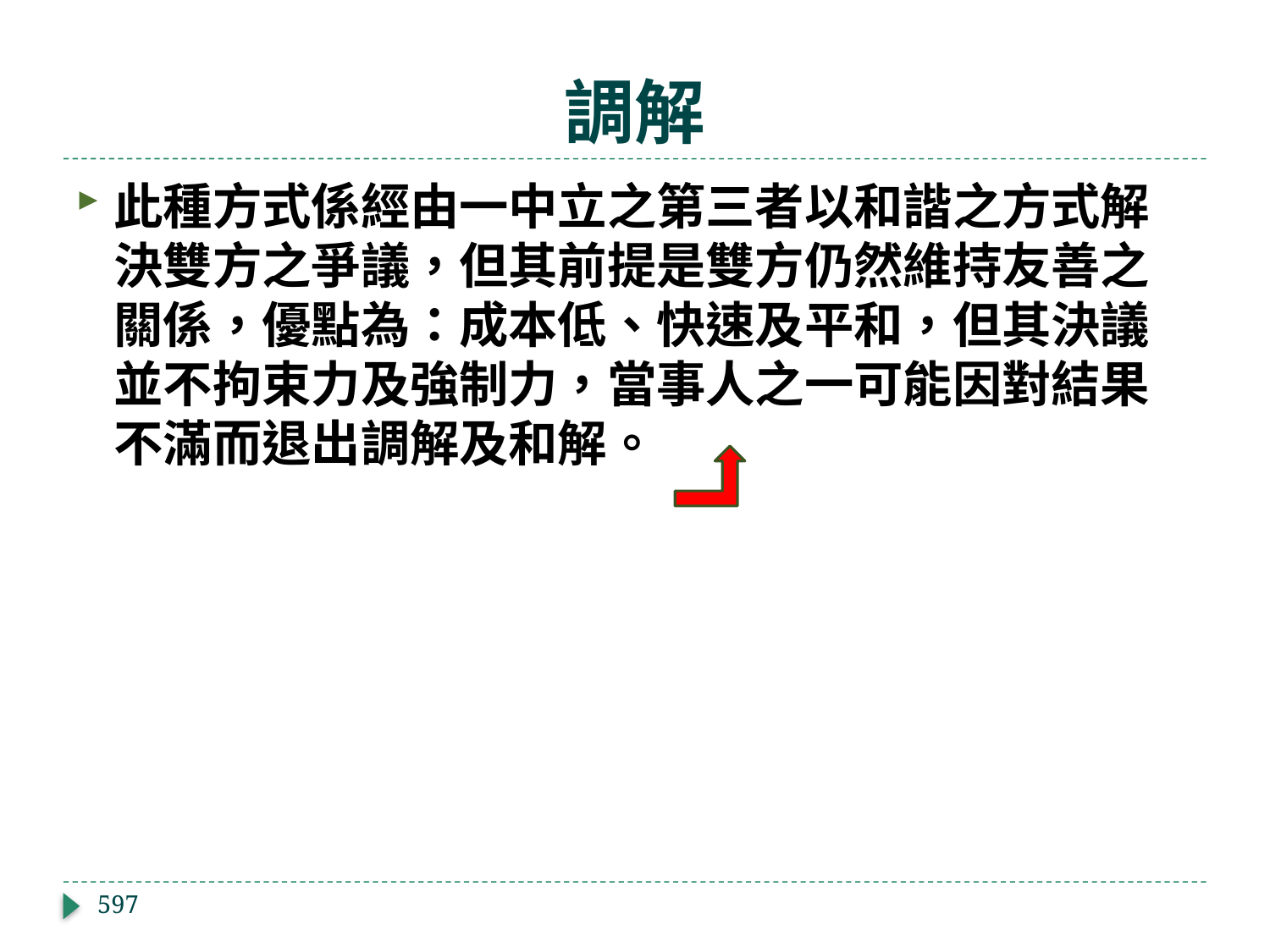

# 調解
此種方式係經由一中立之第三者以和諧之方式解決雙方之爭議，但其前提是雙方仍然維持友善之關係，優點為：成本低、快速及平和，但其決議並不拘束力及強制力，當事人之一可能因對結果不滿而退出調解及和解。

597